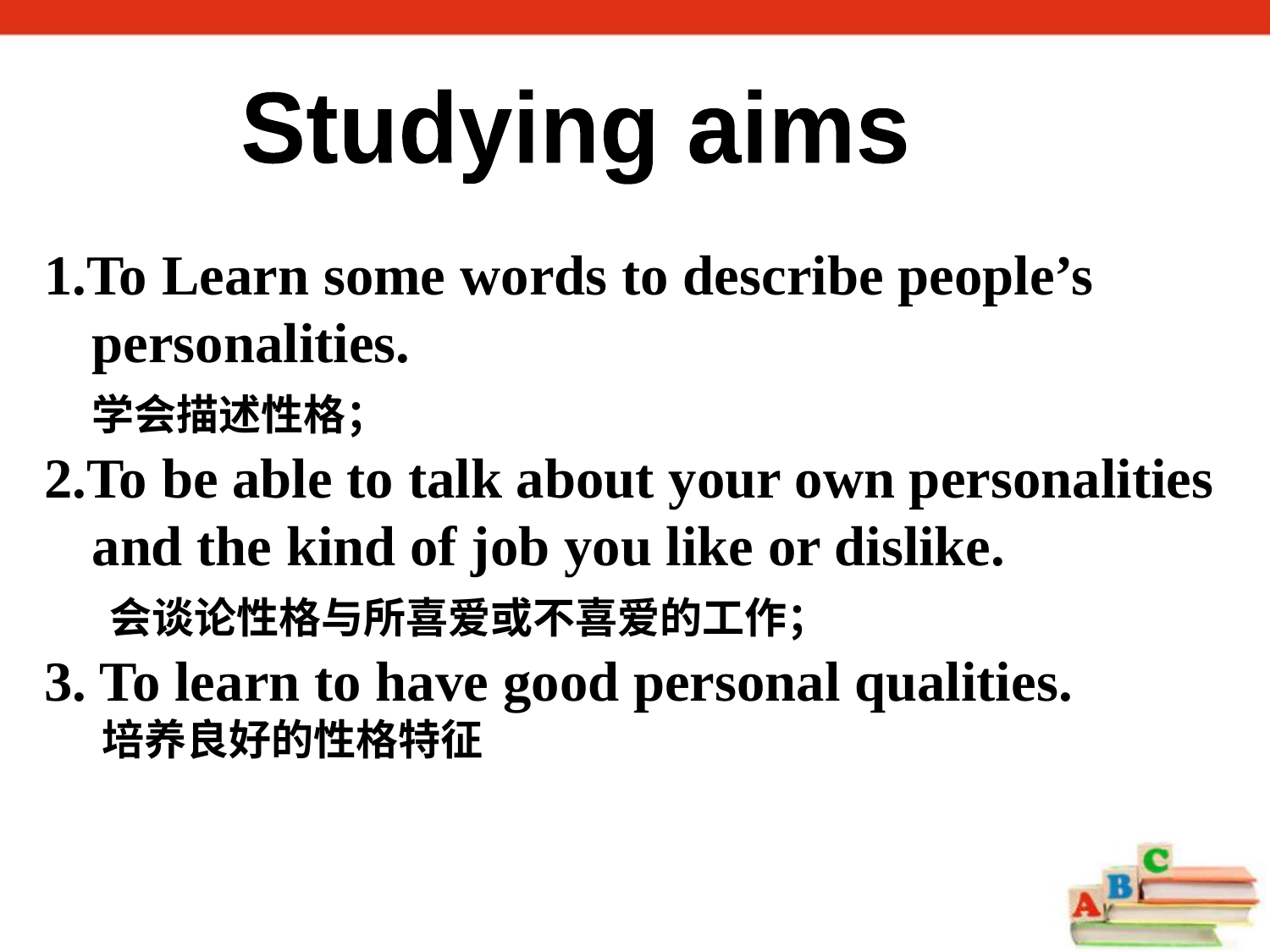

Studying aims
1.To Learn some words to describe people’s personalities.
	学会描述性格；
2.To be able to talk about your own personalities and the kind of job you like or dislike.
    会谈论性格与所喜爱或不喜爱的工作；
3. To learn to have good personal qualities.
     培养良好的性格特征